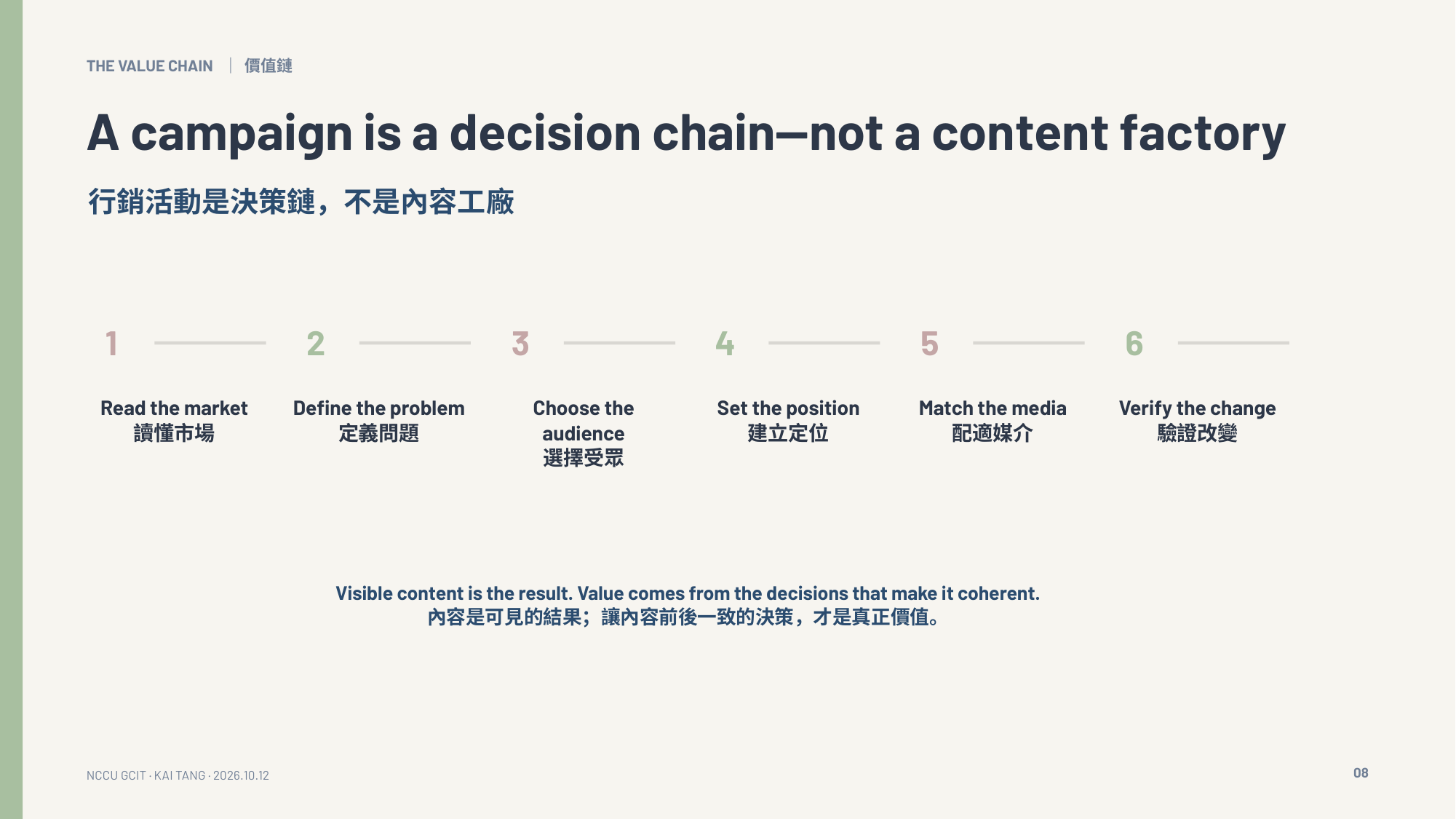

THE VALUE CHAIN  ｜  價值鏈
A campaign is a decision chain—not a content factory
行銷活動是決策鏈，不是內容工廠
1
2
3
4
5
6

Read the market
讀懂市場
Define the problem
定義問題
Choose the audience
選擇受眾
Set the position
建立定位
Match the media
配適媒介
Verify the change
驗證改變
Visible content is the result. Value comes from the decisions that make it coherent.
內容是可見的結果；讓內容前後一致的決策，才是真正價值。
08
NCCU GCIT · KAI TANG · 2026.10.12